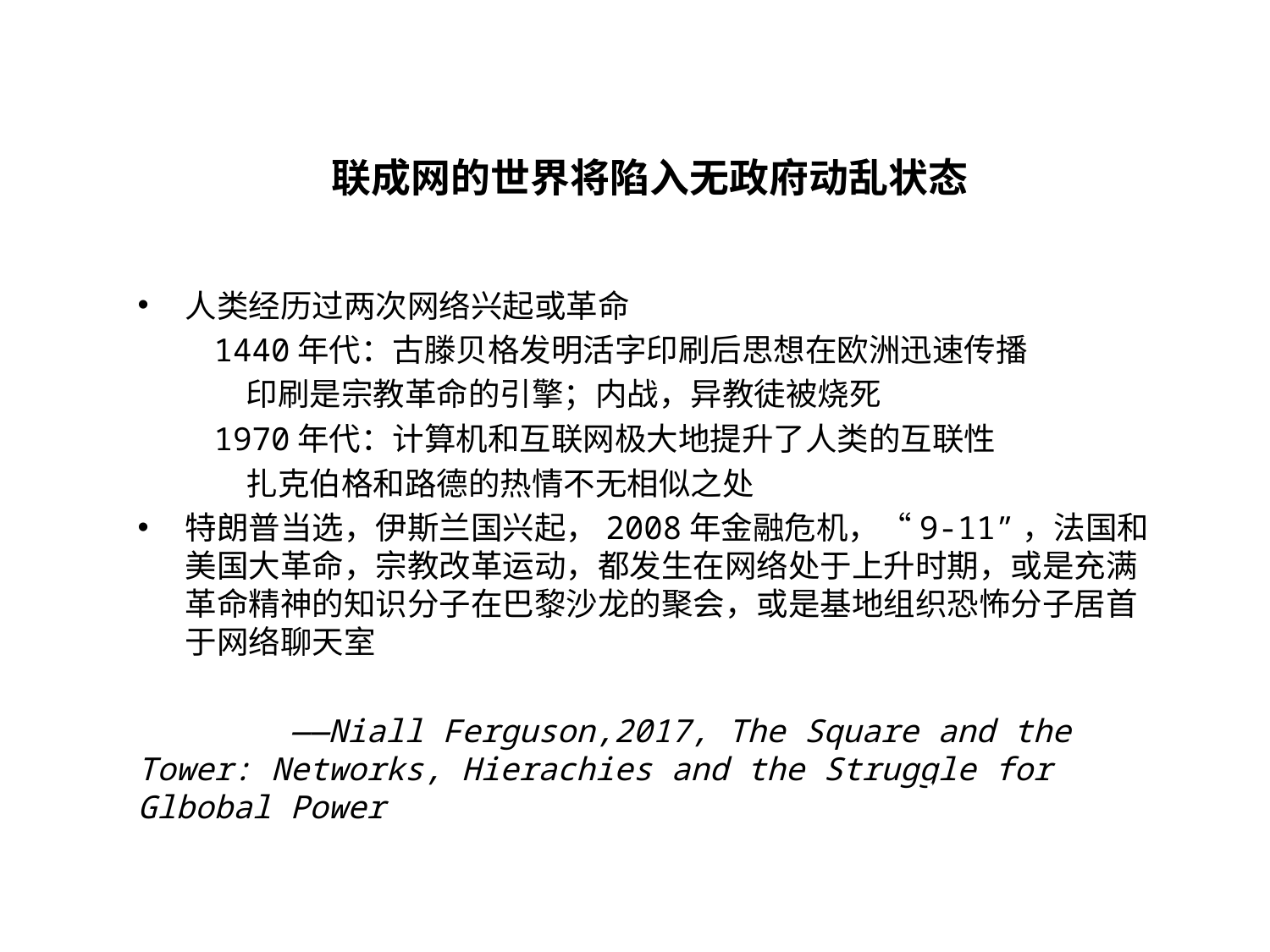

联成网的世界将陷入无政府动乱状态

人类经历过两次网络兴起或革命
    1440年代：古滕贝格发明活字印刷后思想在欧洲迅速传播
              印刷是宗教革命的引擎；内战，异教徒被烧死
    1970年代：计算机和互联网极大地提升了人类的互联性
              扎克伯格和路德的热情不无相似之处
特朗普当选，伊斯兰国兴起，2008年金融危机，“9-11”，法国和美国大革命，宗教改革运动，都发生在网络处于上升时期，或是充满革命精神的知识分子在巴黎沙龙的聚会，或是基地组织恐怖分子居首于网络聊天室

        ——Niall Ferguson,2017, The Square and the Tower: Networks, Hierachies and the Struggle for Glbobal Power

IWEP